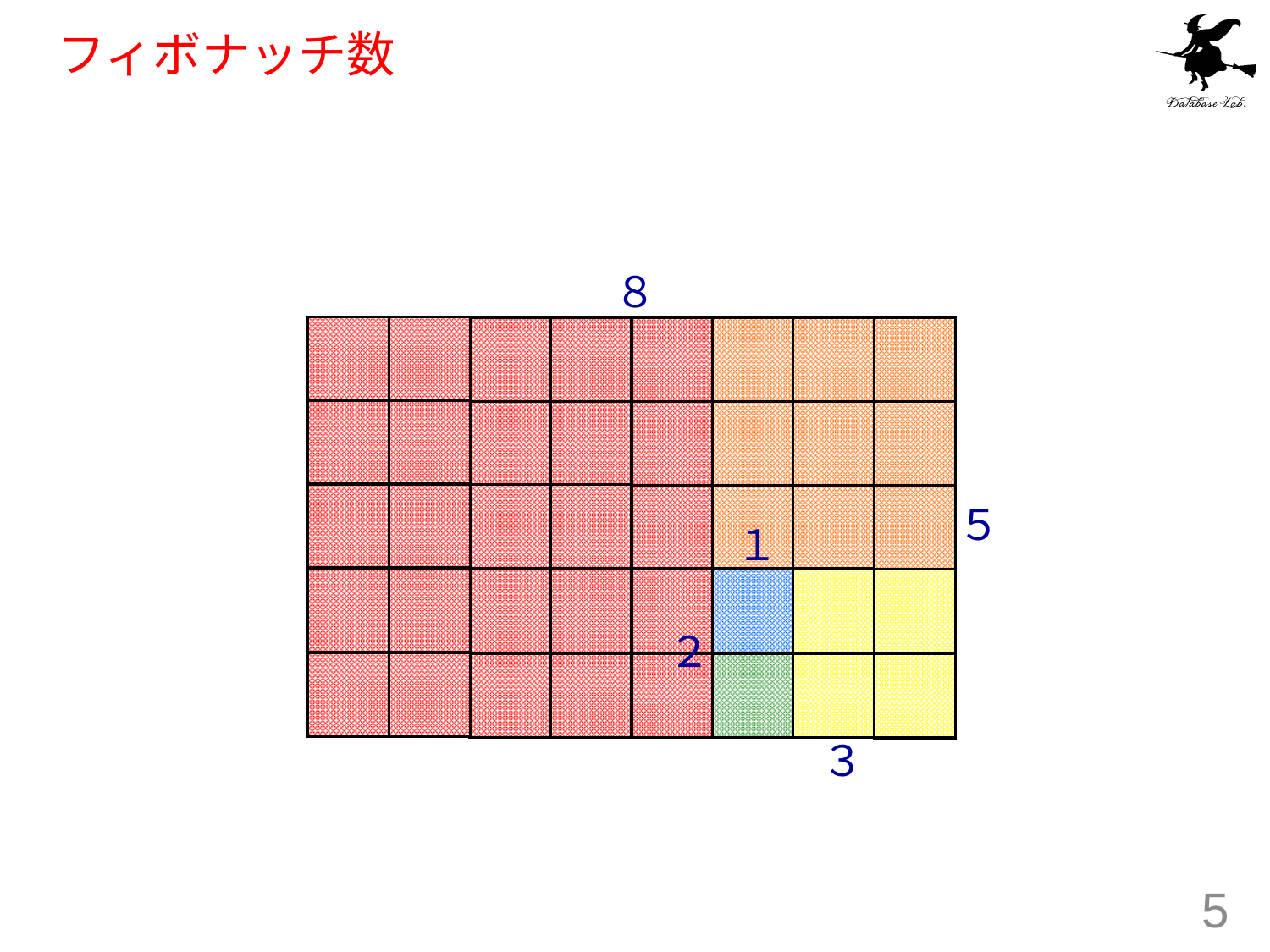

# フィボナッチ数
８

５
１

２

３
5